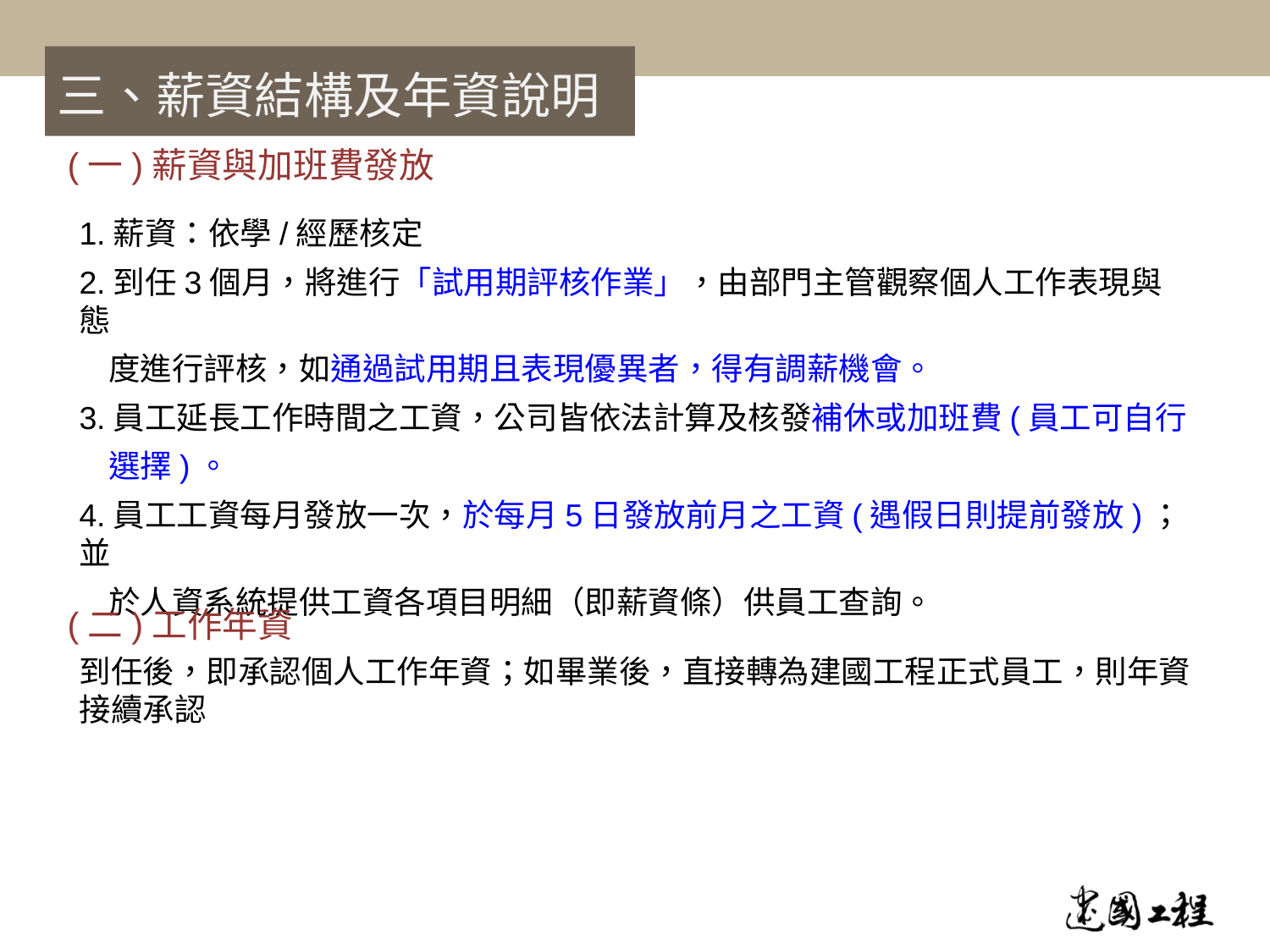

三、薪資結構及年資說明
(一)薪資與加班費發放
1.薪資：依學/經歷核定
2.到任3個月，將進行「試用期評核作業」，由部門主管觀察個人工作表現與態
   度進行評核，如通過試用期且表現優異者，得有調薪機會。
3.員工延長工作時間之工資，公司皆依法計算及核發補休或加班費(員工可自行
   選擇)。
4.員工工資每月發放一次，於每月5日發放前月之工資(遇假日則提前發放)；並
   於人資系統提供工資各項目明細（即薪資條）供員工查詢。
(二)工作年資
到任後，即承認個人工作年資；如畢業後，直接轉為建國工程正式員工，則年資接續承認